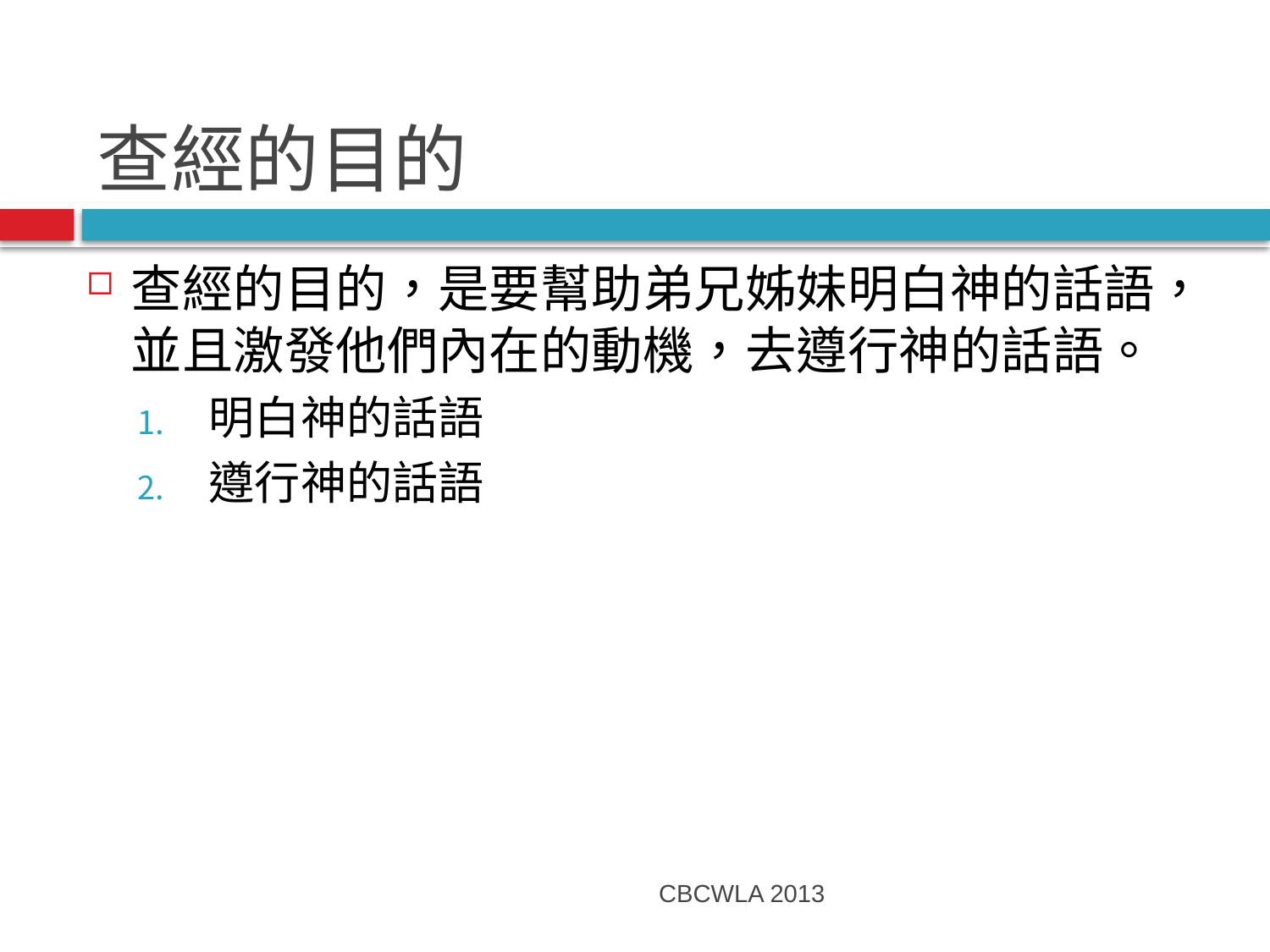

# 查經的目的
查經的目的，是要幫助弟兄姊妹明白神的話語，並且激發他們內在的動機，去遵行神的話語。
明白神的話語
遵行神的話語
CBCWLA 2013